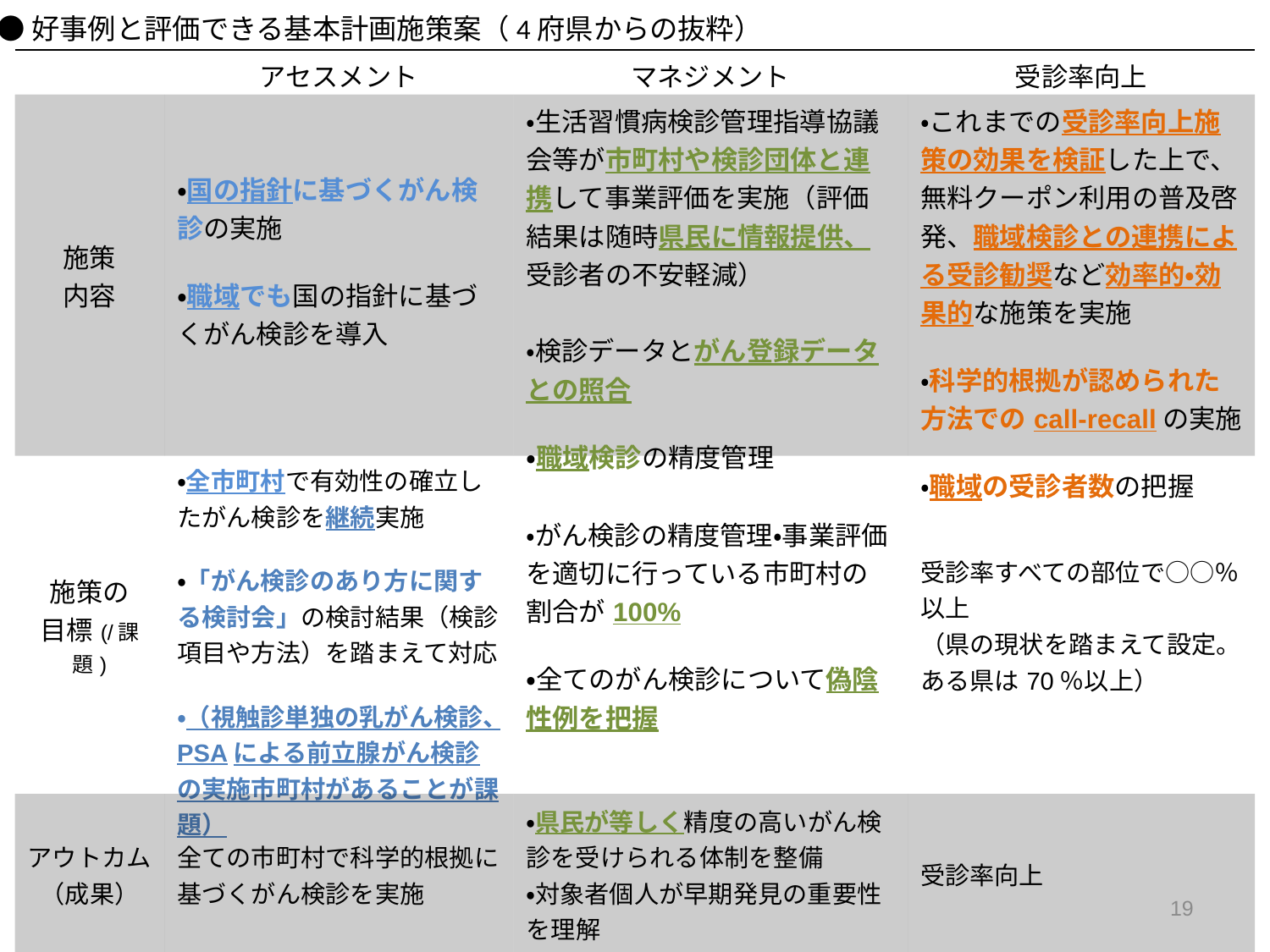

●好事例と評価できる基本計画施策案（4府県からの抜粋）
|  | アセスメント | マネジメント | 受診率向上 |
| --- | --- | --- | --- |
| 施策 内容 | ・国の指針に基づくがん検診の実施 ・職域でも国の指針に基づくがん検診を導入 | ・生活習慣病検診管理指導協議会等が市町村や検診団体と連携して事業評価を実施（評価結果は随時県民に情報提供、受診者の不安軽減） ・検診データとがん登録データとの照合 ・職域検診の精度管理 | ・これまでの受診率向上施策の効果を検証した上で、無料クーポン利用の普及啓発、職域検診との連携による受診勧奨など効率的・効果的な施策を実施 ・科学的根拠が認められた方法でのcall-recallの実施 ・職域の受診者数の把握 |
| 施策の 目標(/課題) | ・全市町村で有効性の確立したがん検診を継続実施 ・「がん検診のあり方に関する検討会」の検討結果（検診項目や方法）を踏まえて対応 ・（視触診単独の乳がん検診、PSAによる前立腺がん検診の実施市町村があることが課題） | ・がん検診の精度管理・事業評価を適切に行っている市町村の割合が100% ・全てのがん検診について偽陰性例を把握 | 受診率すべての部位で○○％以上　 （県の現状を踏まえて設定。ある県は70％以上） |
| アウトカム （成果） | 全ての市町村で科学的根拠に基づくがん検診を実施 | ・県民が等しく精度の高いがん検診を受けられる体制を整備 ・対象者個人が早期発見の重要性を理解 | 受診率向上 |

19